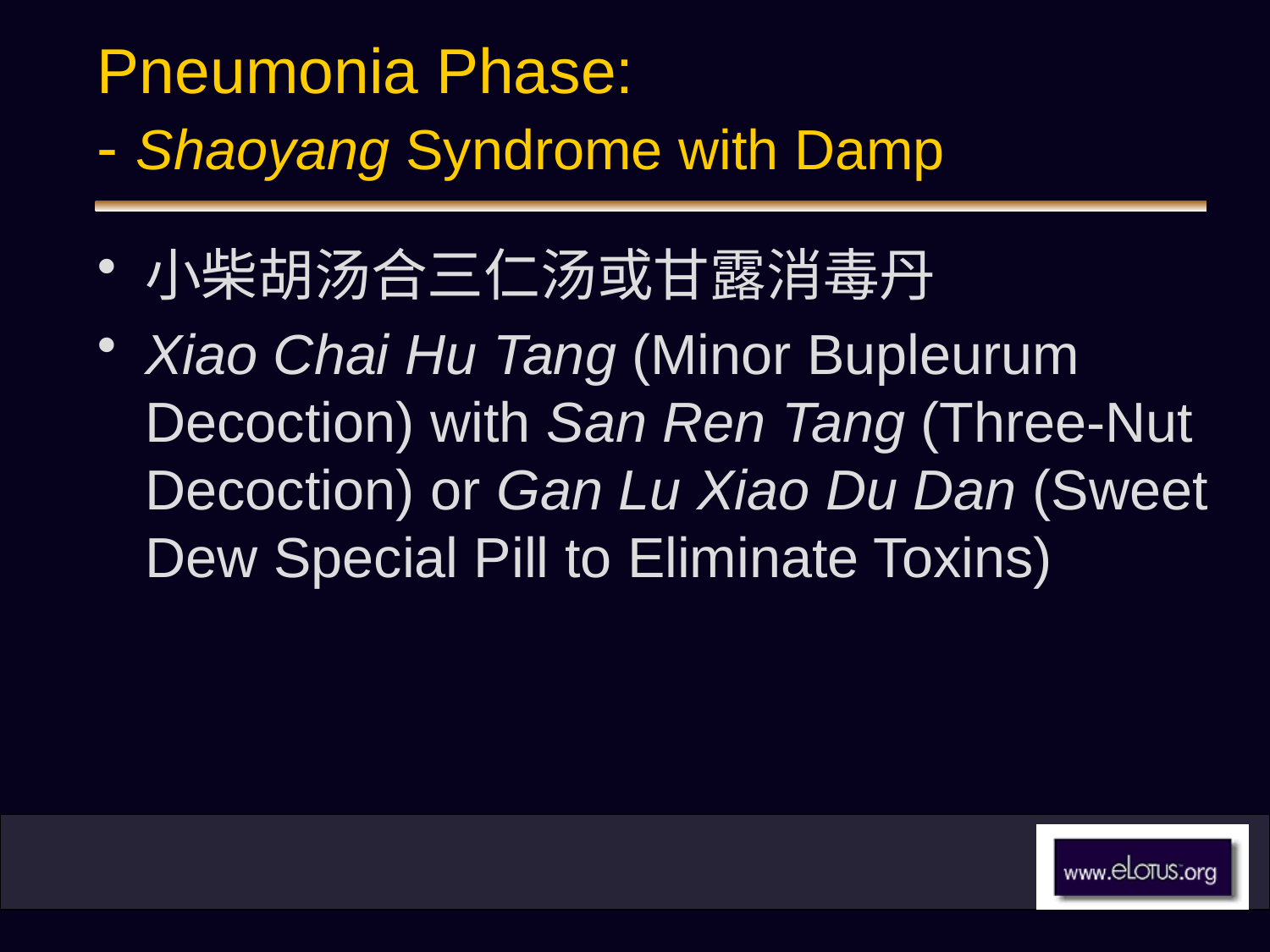

# Pneumonia Phase: - Shaoyang Syndrome with Damp
小柴胡汤合三仁汤或甘露消毒丹
Xiao Chai Hu Tang (Minor Bupleurum Decoction) with San Ren Tang (Three-Nut Decoction) or Gan Lu Xiao Du Dan (Sweet Dew Special Pill to Eliminate Toxins)